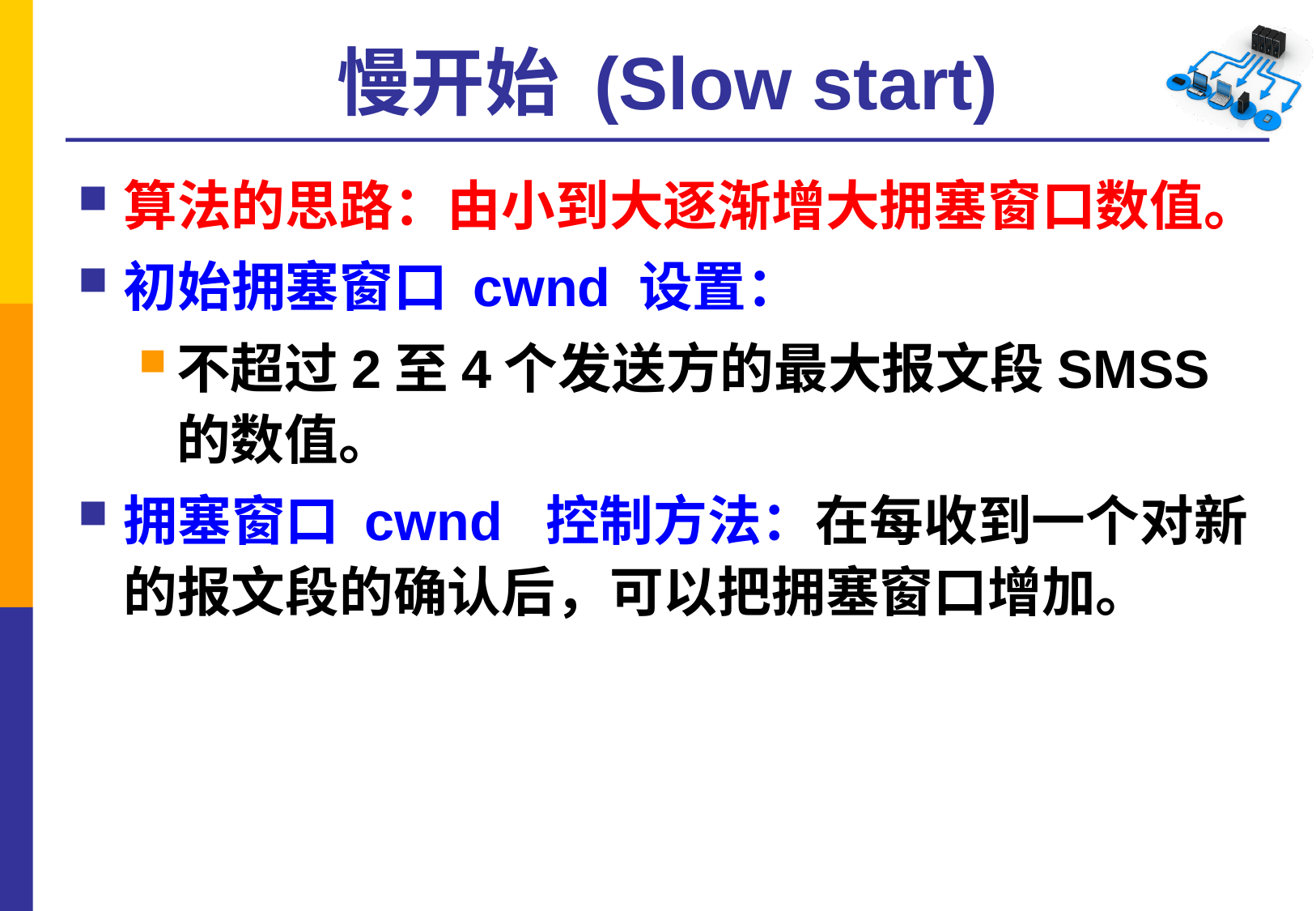

# 慢开始 (Slow start)
算法的思路：由小到大逐渐增大拥塞窗口数值。
初始拥塞窗口 cwnd 设置：
不超过2至4个发送方的最大报文段SMSS的数值。
拥塞窗口 cwnd  控制方法：在每收到一个对新的报文段的确认后，可以把拥塞窗口增加。